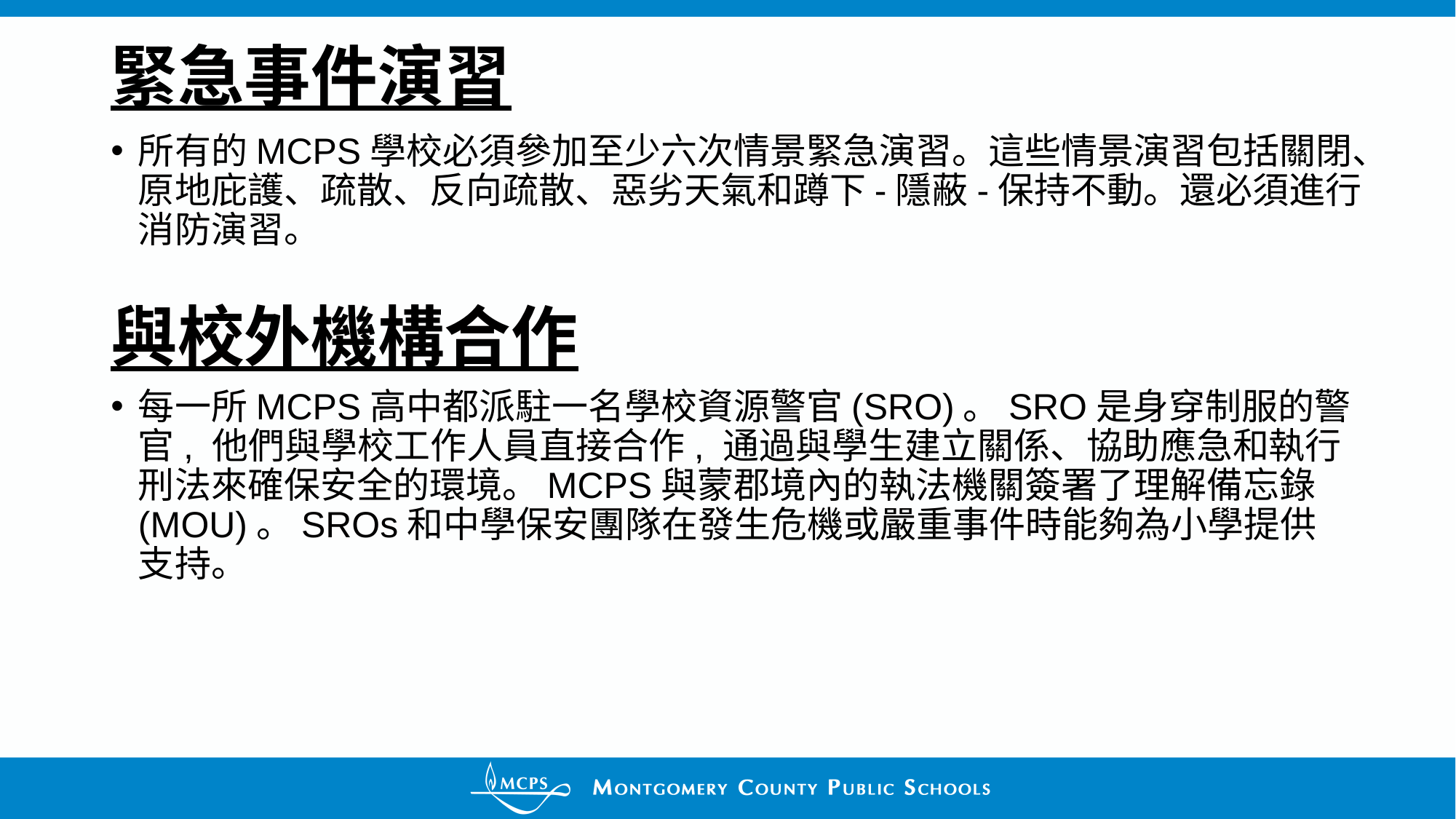

# 緊急事件演習
所有的MCPS學校必須參加至少六次情景緊急演習。這些情景演習包括關閉、原地庇護、疏散、反向疏散、惡劣天氣和蹲下-隱蔽-保持不動。還必須進行消防演習。
與校外機構合作
每一所MCPS高中都派駐一名學校資源警官(SRO)。SRO是身穿制服的警官, 他們與學校工作人員直接合作, 通過與學生建立關係、協助應急和執行刑法來確保安全的環境。MCPS與蒙郡境內的執法機關簽署了理解備忘錄(MOU)。SROs和中學保安團隊在發生危機或嚴重事件時能夠為小學提供支持。